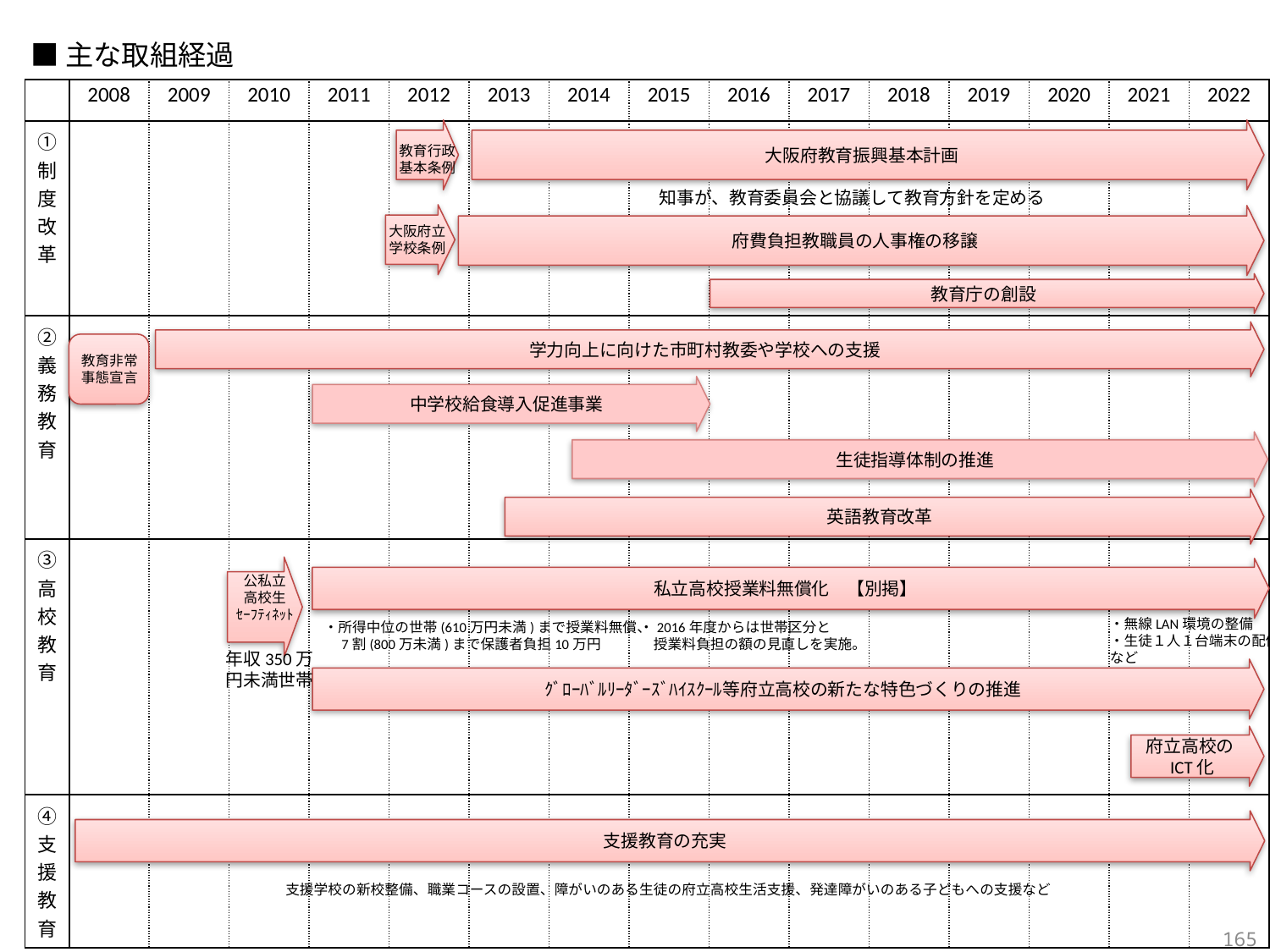

■主な取組経過
|  | 2008 | 2009 | 2010 | 2011 | 2012 | 2013 | 2014 | 2015 | 2016 | 2017 | 2018 | 2019 | 2020 | 2021 | 2022 |
| --- | --- | --- | --- | --- | --- | --- | --- | --- | --- | --- | --- | --- | --- | --- | --- |
| ①制度改革 |  |  |  |  |  |  |  |  |  |  |  |  |  |  |  |
| ②義務教育 |  |  |  |  |  |  |  |  |  |  |  |  |  |  |  |
| ③高校教育 |  |  |  |  |  |  |  |  |  |  |  |  |  |  |  |
| ④支援教育 |  |  |  |  |  |  |  |  |  |  |  |  |  |  |  |
大阪府教育振興基本計画

教育行政
基本条例
知事が、教育委員会と協議して教育方針を定める

府費負担教職員の人事権の移譲
大阪府立
学校条例
教育庁の創設
学力向上に向けた市町村教委や学校への支援

教育非常
事態宣言
中学校給食導入促進事業
生徒指導体制の推進
英語教育改革

私立高校授業料無償化　【別掲】
公私立
高校生
ｾｰﾌﾃｨﾈｯﾄ
・無線LAN環境の整備
・生徒１人１台端末の配備
など
・所得中位の世帯(610万円未満)まで授業料無償、
　7割(800万未満)まで保護者負担10万円
・2016年度からは世帯区分と
　授業料負担の額の見直しを実施。
年収350万円未満世帯
ｸﾞﾛｰﾊﾞﾙﾘｰﾀﾞｰｽﾞﾊｲｽｸｰﾙ等府立高校の新たな特色づくりの推進
府立高校のICT化
支援教育の充実
支援学校の新校整備、職業コースの設置、障がいのある生徒の府立高校生活支援、発達障がいのある子どもへの支援など
165